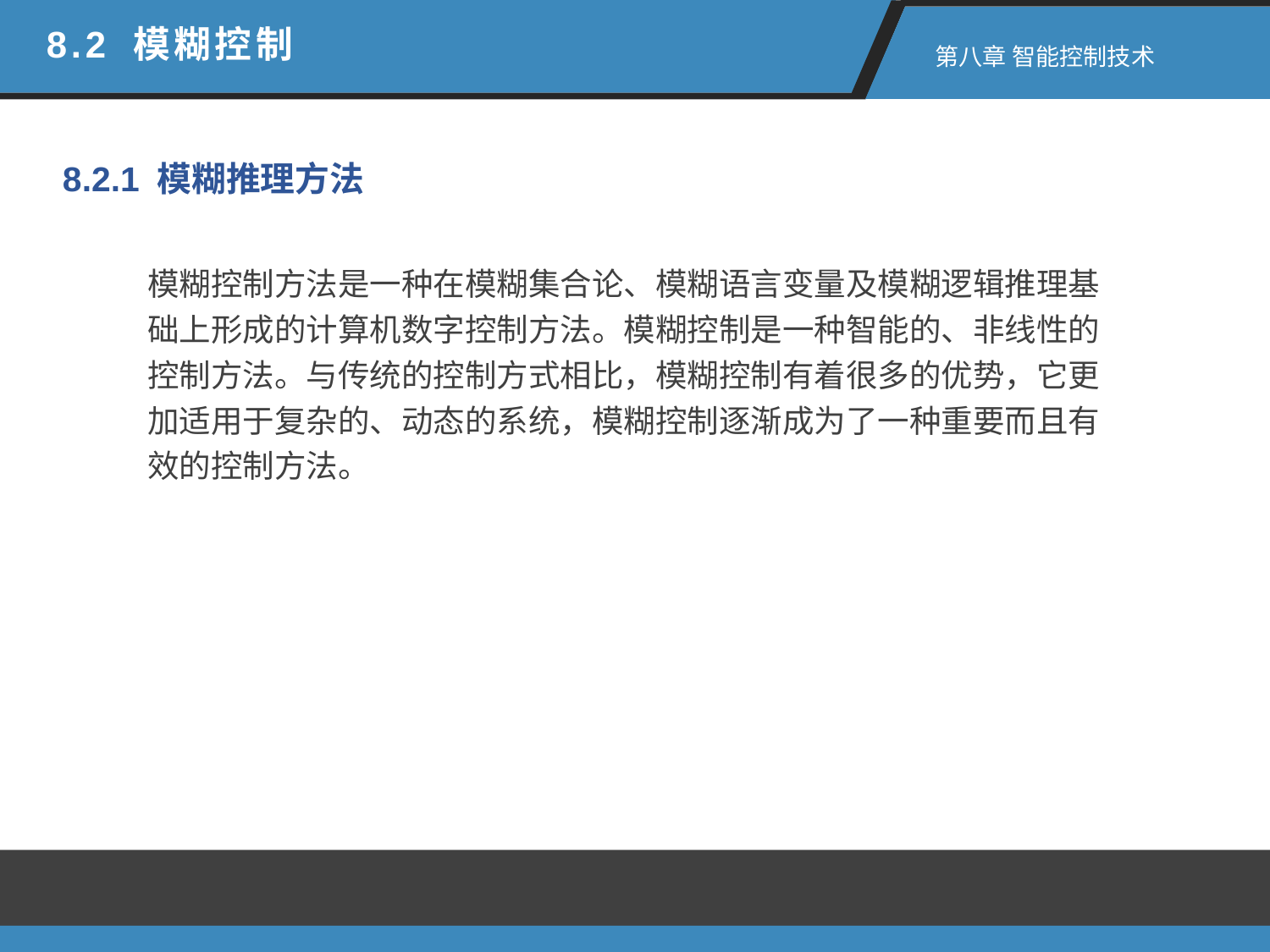

8.2 模糊控制
  第八章 智能控制技术
8.2.1 模糊推理方法
模糊控制方法是一种在模糊集合论、模糊语言变量及模糊逻辑推理基础上形成的计算机数字控制方法。模糊控制是一种智能的、非线性的控制方法。与传统的控制方式相比，模糊控制有着很多的优势，它更加适用于复杂的、动态的系统，模糊控制逐渐成为了一种重要而且有效的控制方法。